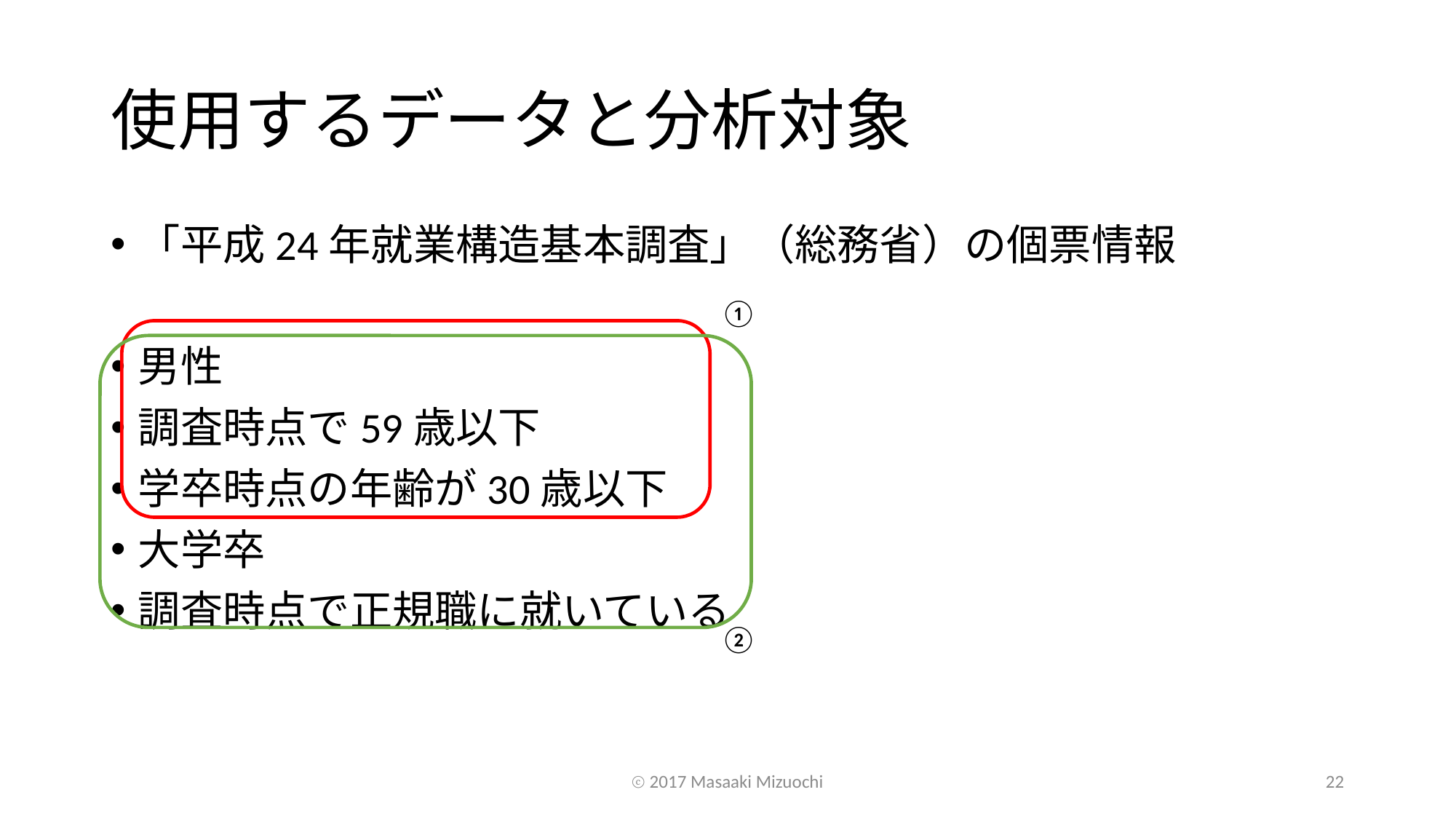

# 使用するデータと分析対象
「平成24年就業構造基本調査」（総務省）の個票情報

男性
調査時点で59歳以下
学卒時点の年齢が30歳以下
大学卒
調査時点で正規職に就いている

①

②
ⓒ 2017 Masaaki Mizuochi
22